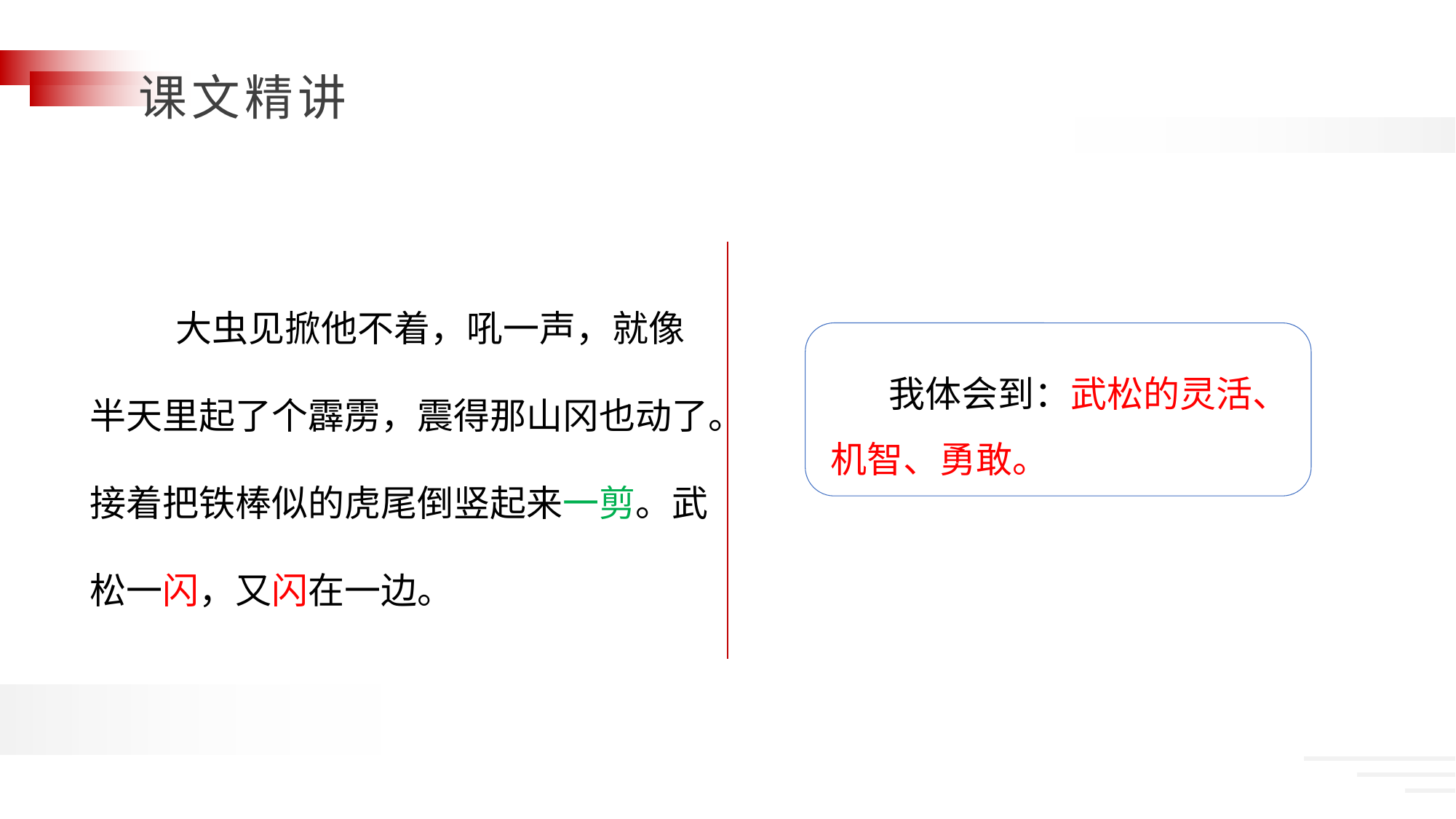

大虫见掀他不着，吼一声，就像半天里起了个霹雳，震得那山冈也动了。接着把铁棒似的虎尾倒竖起来一剪。武松一闪，又闪在一边。

      我体会到：武松的灵活、机智、勇敢。